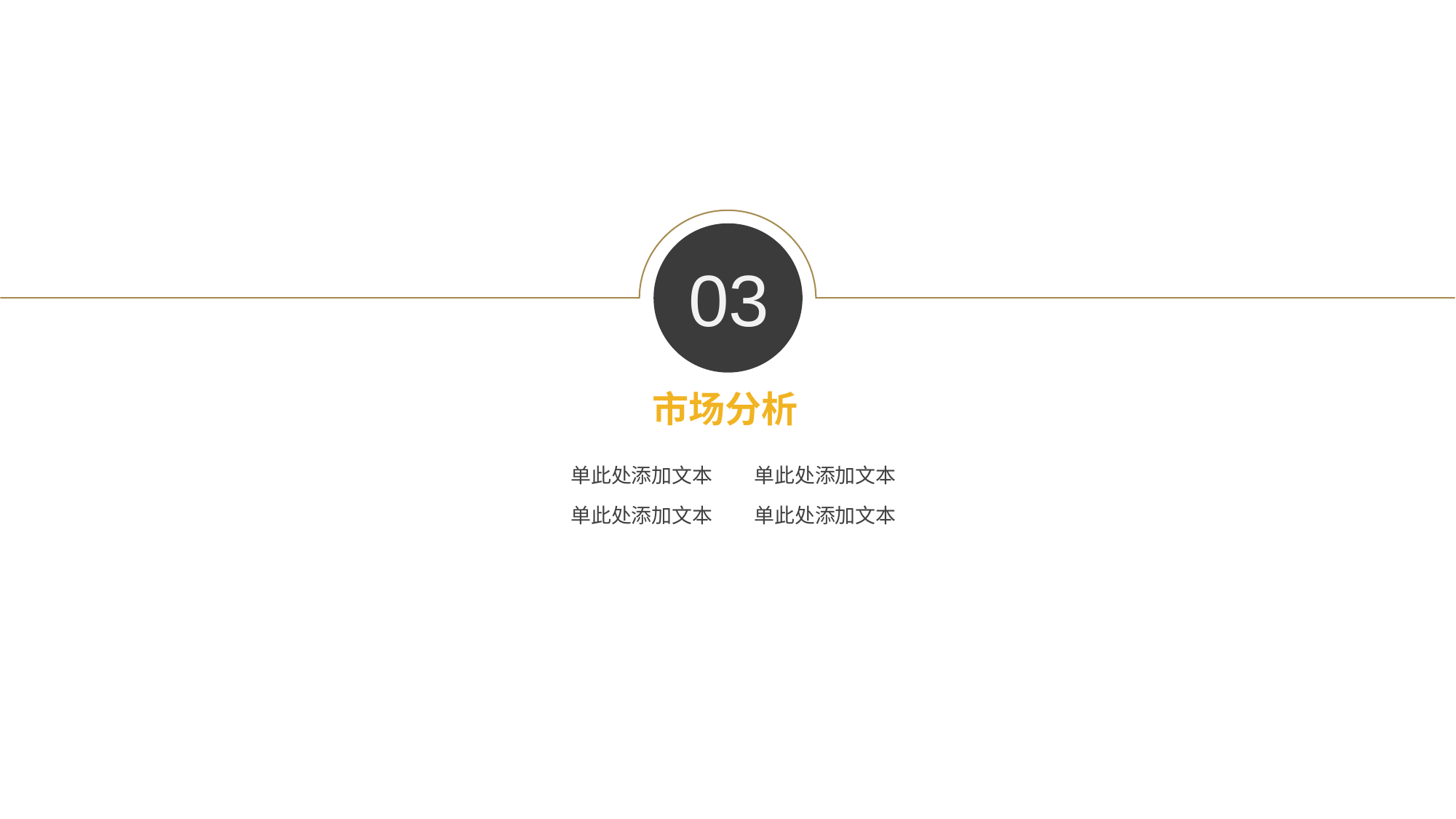

03
市场分析

单此处添加文本
单此处添加文本
单此处添加文本
单此处添加文本